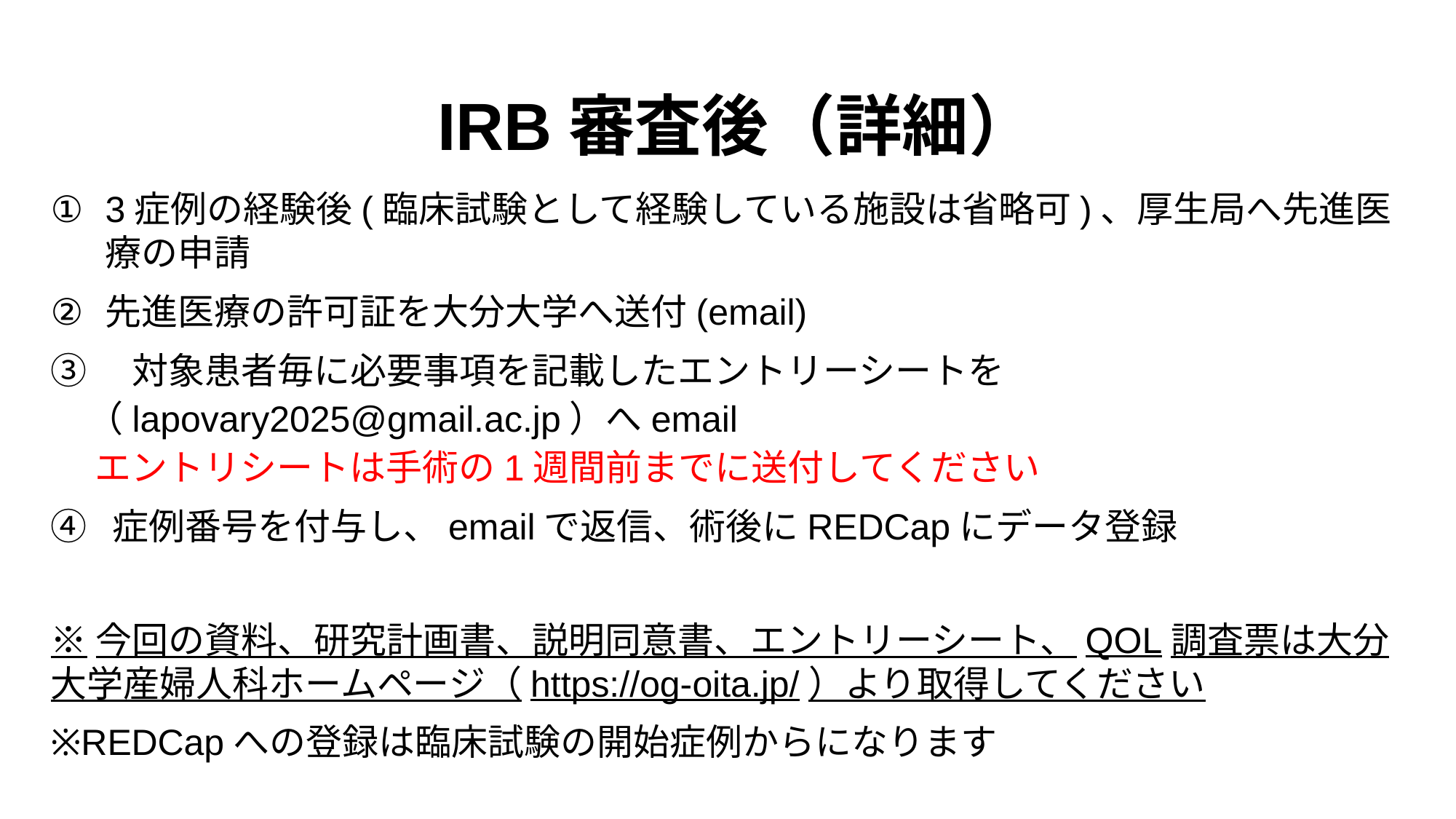

# IRB審査後（詳細）
3症例の経験後(臨床試験として経験している施設は省略可)、厚生局へ先進医療の申請
先進医療の許可証を大分大学へ送付(email)
③　対象患者毎に必要事項を記載したエントリーシートを
　（lapovary2025@gmail.ac.jp）へemail
　 エントリシートは手術の1週間前までに送付してください
④  症例番号を付与し、emailで返信、術後にREDCapにデータ登録

※今回の資料、研究計画書、説明同意書、エントリーシート、QOL調査票は大分大学産婦人科ホームページ（https://og-oita.jp/）より取得してください
※REDCapへの登録は臨床試験の開始症例からになります